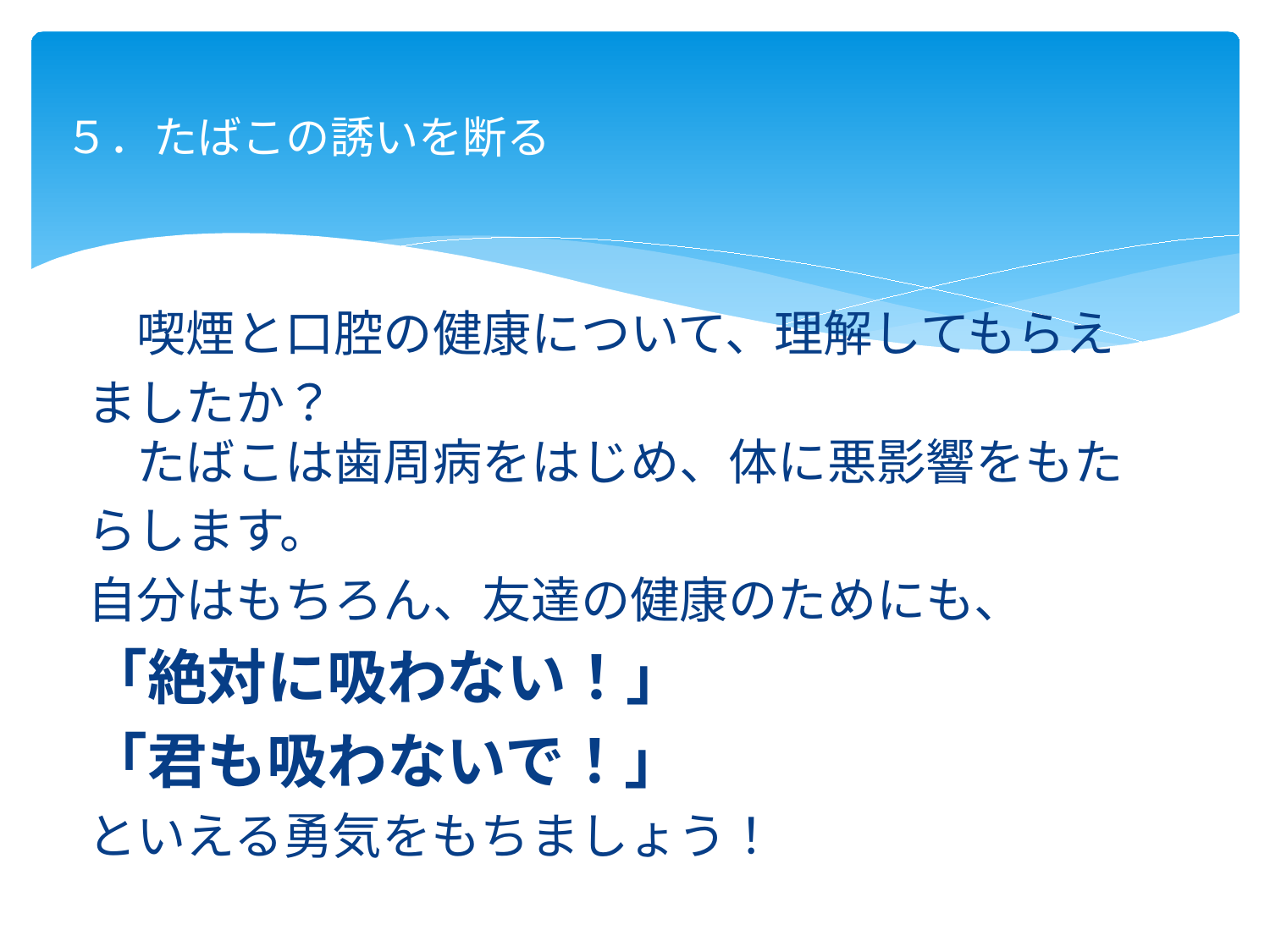

# ５．たばこの誘いを断る
　喫煙と口腔の健康について、理解してもらえ
ましたか？
　たばこは歯周病をはじめ、体に悪影響をもた
らします。
自分はもちろん、友達の健康のためにも、
「絶対に吸わない！」
「君も吸わないで！」
といえる勇気をもちましょう！